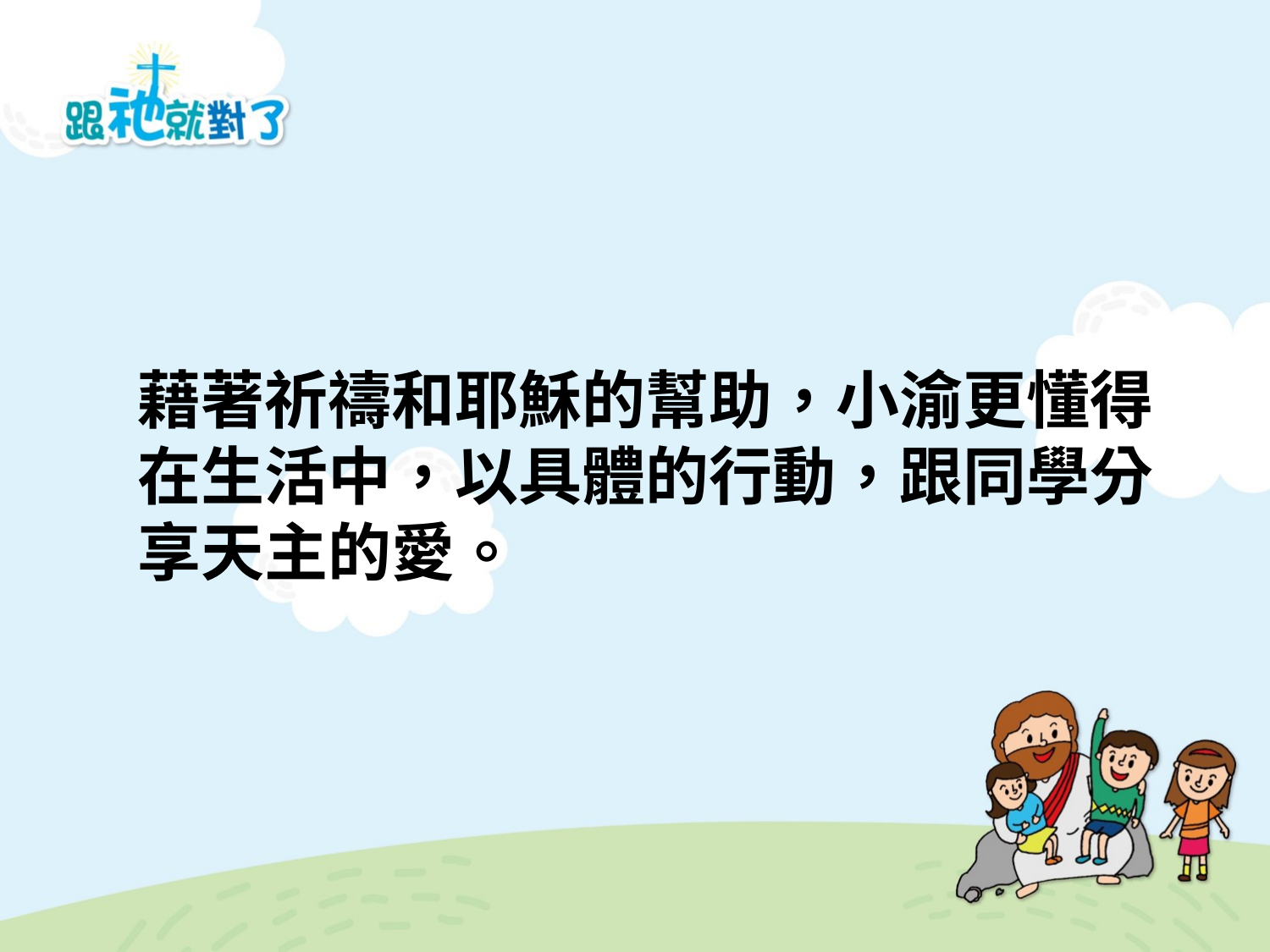

藉著祈禱和耶穌的幫助，小渝更懂得在生活中，以具體的行動，跟同學分享天主的愛。